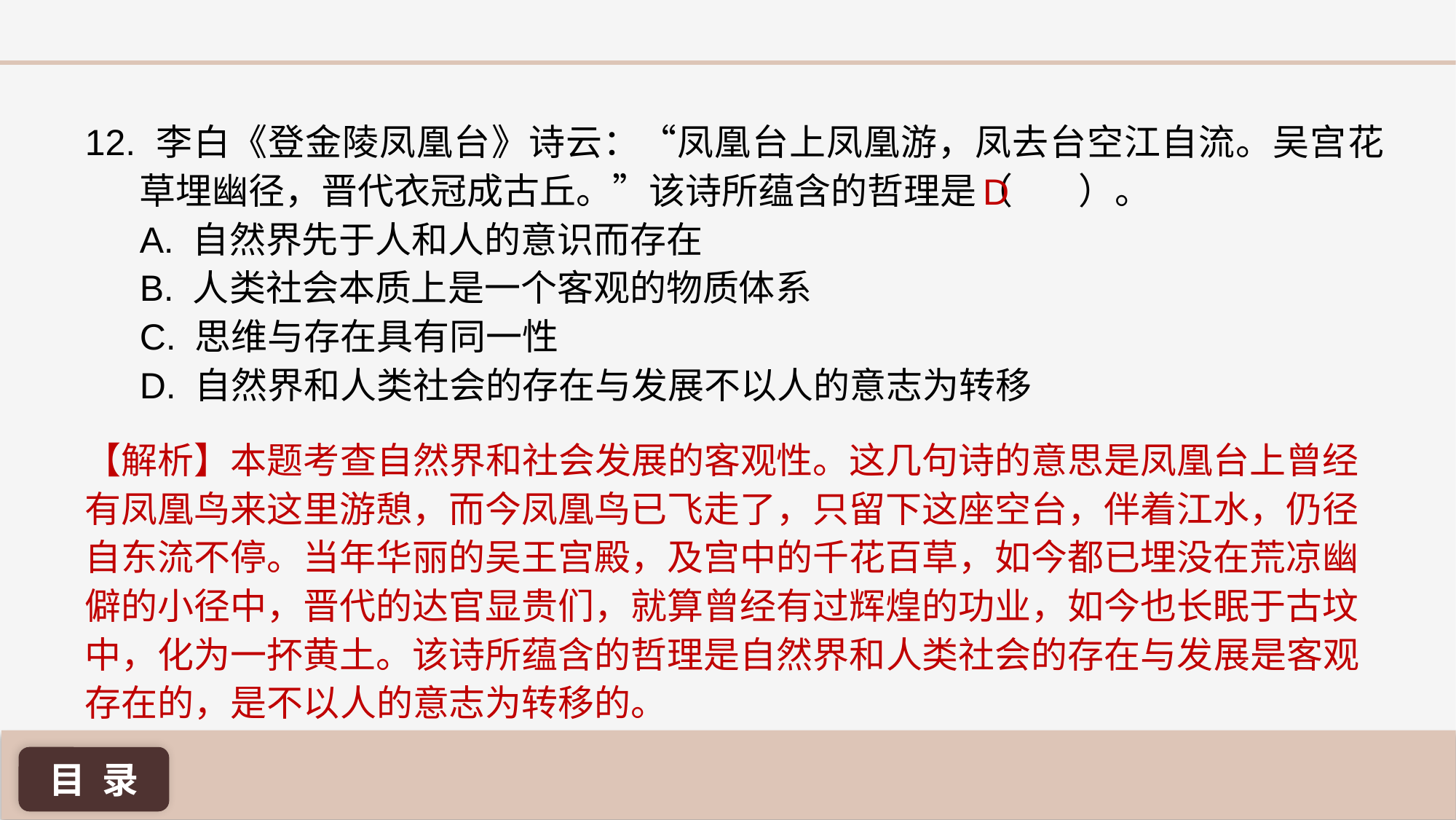

12. 李白《登金陵凤凰台》诗云：“凤凰台上凤凰游，凤去台空江自流。吴宫花草埋幽径，晋代衣冠成古丘。”该诗所蕴含的哲理是（        ）。
A. 自然界先于人和人的意识而存在
B. 人类社会本质上是一个客观的物质体系
C. 思维与存在具有同一性
D. 自然界和人类社会的存在与发展不以人的意志为转移
D
【解析】本题考查自然界和社会发展的客观性。这几句诗的意思是凤凰台上曾经有凤凰鸟来这里游憩，而今凤凰鸟已飞走了，只留下这座空台，伴着江水，仍径自东流不停。当年华丽的吴王宫殿，及宫中的千花百草，如今都已埋没在荒凉幽僻的小径中，晋代的达官显贵们，就算曾经有过辉煌的功业，如今也长眠于古坟中，化为一抔黄土。该诗所蕴含的哲理是自然界和人类社会的存在与发展是客观存在的，是不以人的意志为转移的。